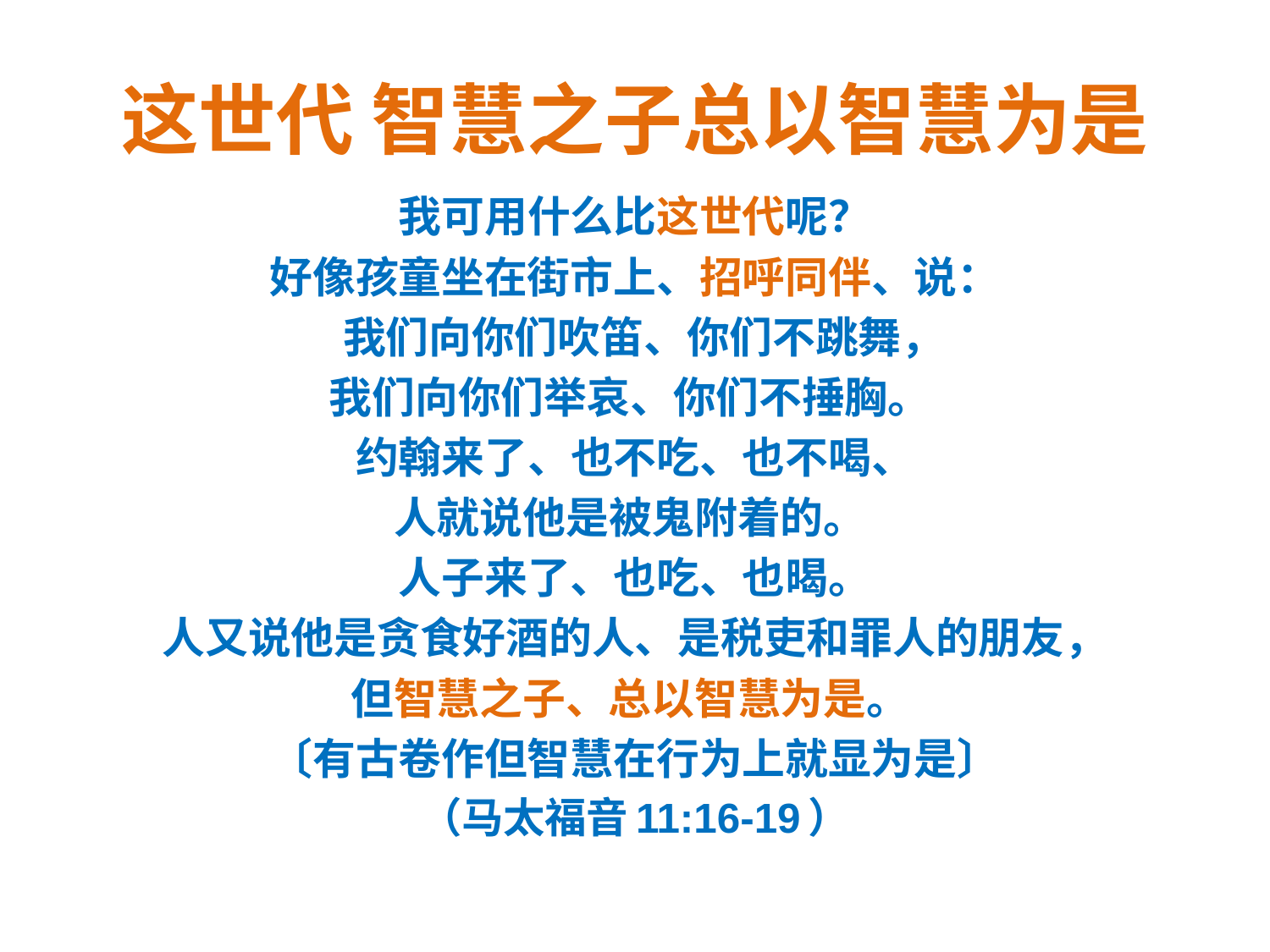

# 这世代 智慧之子总以智慧为是
我可用什么比这世代呢？
好像孩童坐在街市上、招呼同伴、说：
 我们向你们吹笛、你们不跳舞，
我们向你们举哀、你们不捶胸。
约翰来了、也不吃、也不喝、
人就说他是被鬼附着的。
人子来了、也吃、也暍。
人又说他是贪食好酒的人、是税吏和罪人的朋友，
但智慧之子、总以智慧为是。
〔有古卷作但智慧在行为上就显为是〕
（马太福音11:16-19）